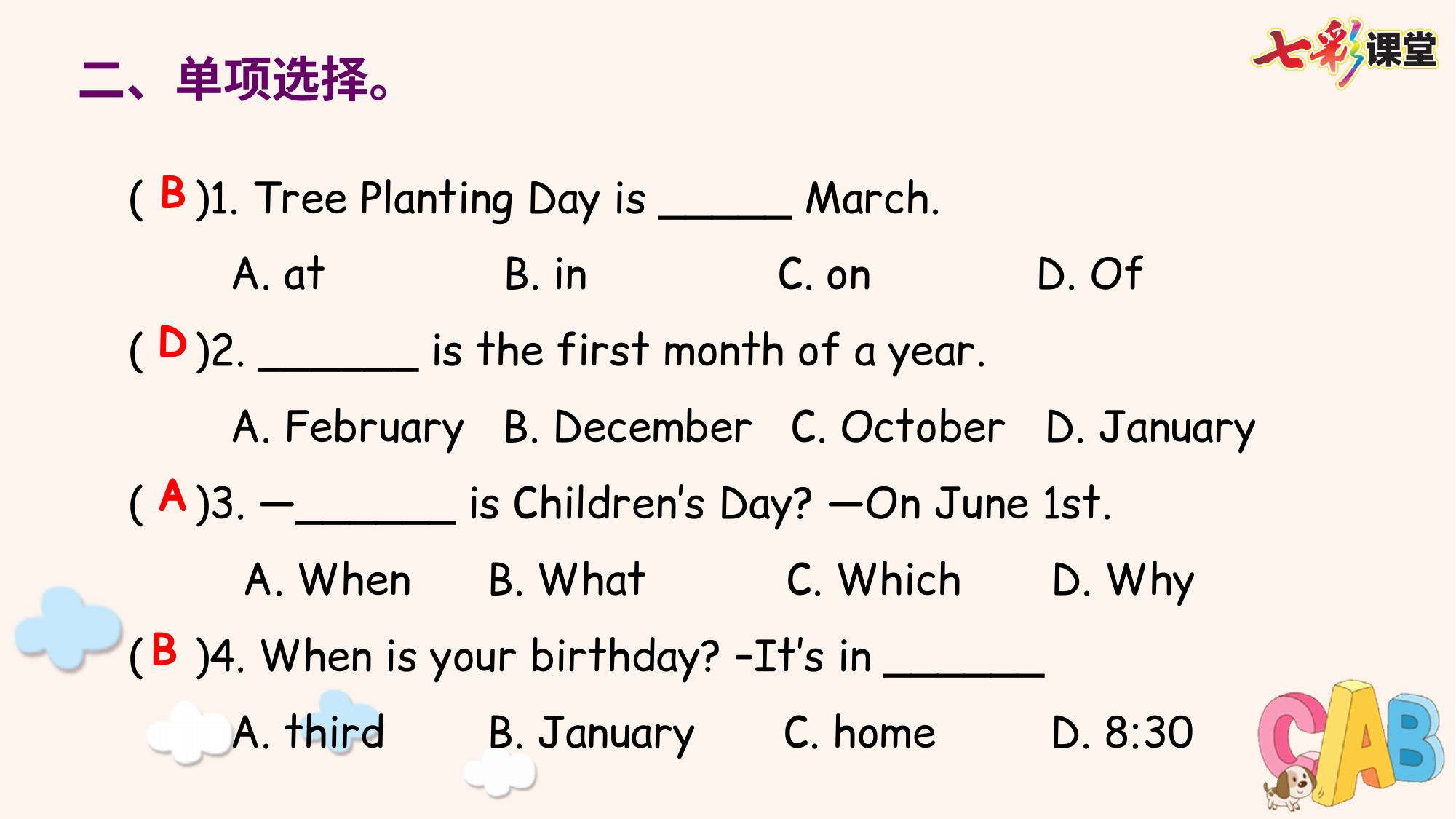

二、单项选择。
(    )1. Tree Planting Day is _____ March.
        A. at              B. in               C. on             D. Of
(    )2. ______ is the first month of a year.
        A. February   B. December   C. October   D. January
(    )3. —______ is Children’s Day? —On June 1st.
         A. When      B. What           C. Which       D. Why
(    )4. When is your birthday? –It’s in ______
        A. third        B. January       C. home         D. 8:30
B
D

A
B